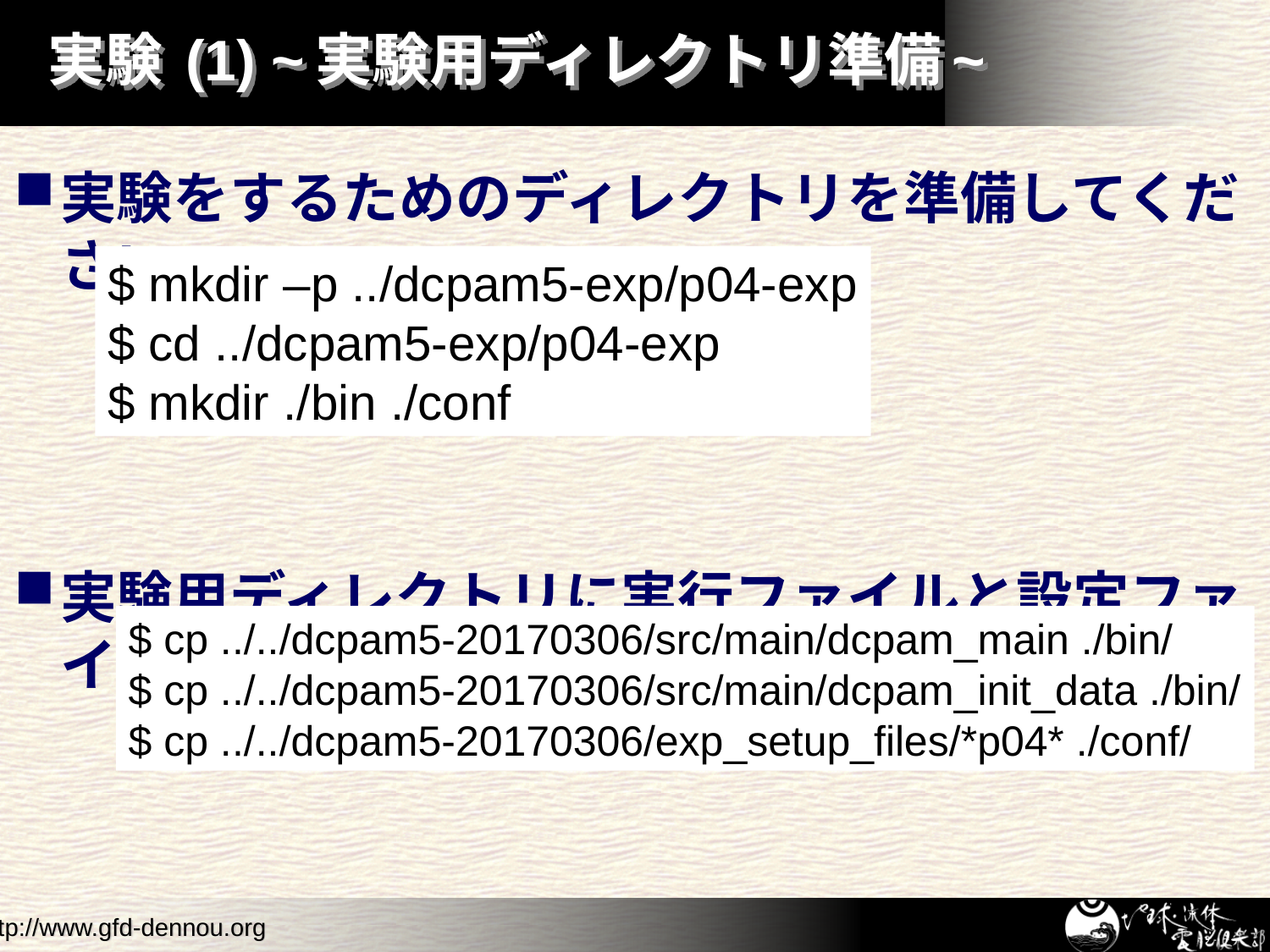

# 実験 (1) ~実験用ディレクトリ準備~
実験をするためのディレクトリを準備してください

実験用ディレクトリに実行ファイルと設定ファイルをコピーしてください

$ mkdir –p ../dcpam5-exp/p04-exp
$ cd ../dcpam5-exp/p04-exp
$ mkdir ./bin ./conf
$ cp ../../dcpam5-20170306/src/main/dcpam_main ./bin/
$ cp ../../dcpam5-20170306/src/main/dcpam_init_data ./bin/
$ cp ../../dcpam5-20170306/exp_setup_files/*p04* ./conf/